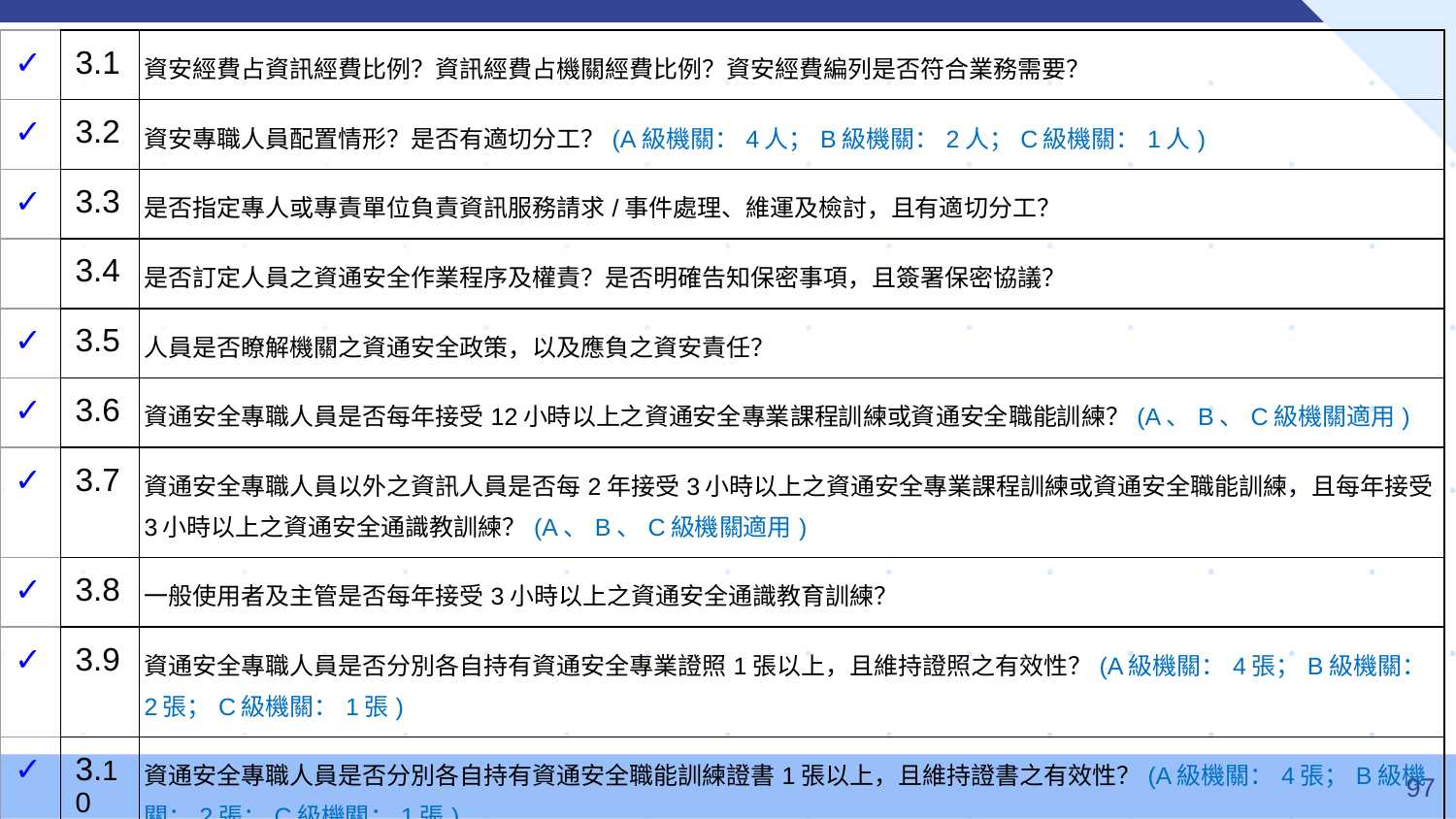

| ✓ | 3.1 | 資安經費占資訊經費比例？資訊經費占機關經費比例？資安經費編列是否符合業務需要？ |
| --- | --- | --- |
| ✓ | 3.2 | 資安專職人員配置情形？是否有適切分工？(A級機關：4人；B級機關：2人；C級機關：1人) |
| ✓ | 3.3 | 是否指定專人或專責單位負責資訊服務請求/事件處理、維運及檢討，且有適切分工？ |
|  | 3.4 | 是否訂定人員之資通安全作業程序及權責？是否明確告知保密事項，且簽署保密協議？ |
| ✓ | 3.5 | 人員是否瞭解機關之資通安全政策，以及應負之資安責任？ |
| ✓ | 3.6 | 資通安全專職人員是否每年接受12小時以上之資通安全專業課程訓練或資通安全職能訓練？(A、B、C級機關適用) |
| ✓ | 3.7 | 資通安全專職人員以外之資訊人員是否每2年接受3小時以上之資通安全專業課程訓練或資通安全職能訓練，且每年接受3小時以上之資通安全通識教訓練？(A、B、C級機關適用) |
| ✓ | 3.8 | 一般使用者及主管是否每年接受3小時以上之資通安全通識教育訓練？ |
| ✓ | 3.9 | 資通安全專職人員是否分別各自持有資通安全專業證照1張以上，且維持證照之有效性？(A級機關：4張；B級機關：2張；C級機關：1張) |
| ✓ | 3.10 | 資通安全專職人員是否分別各自持有資通安全職能訓練證書1張以上，且維持證書之有效性？(A級機關：4張；B級機關：2張；C級機關：1張) |
97